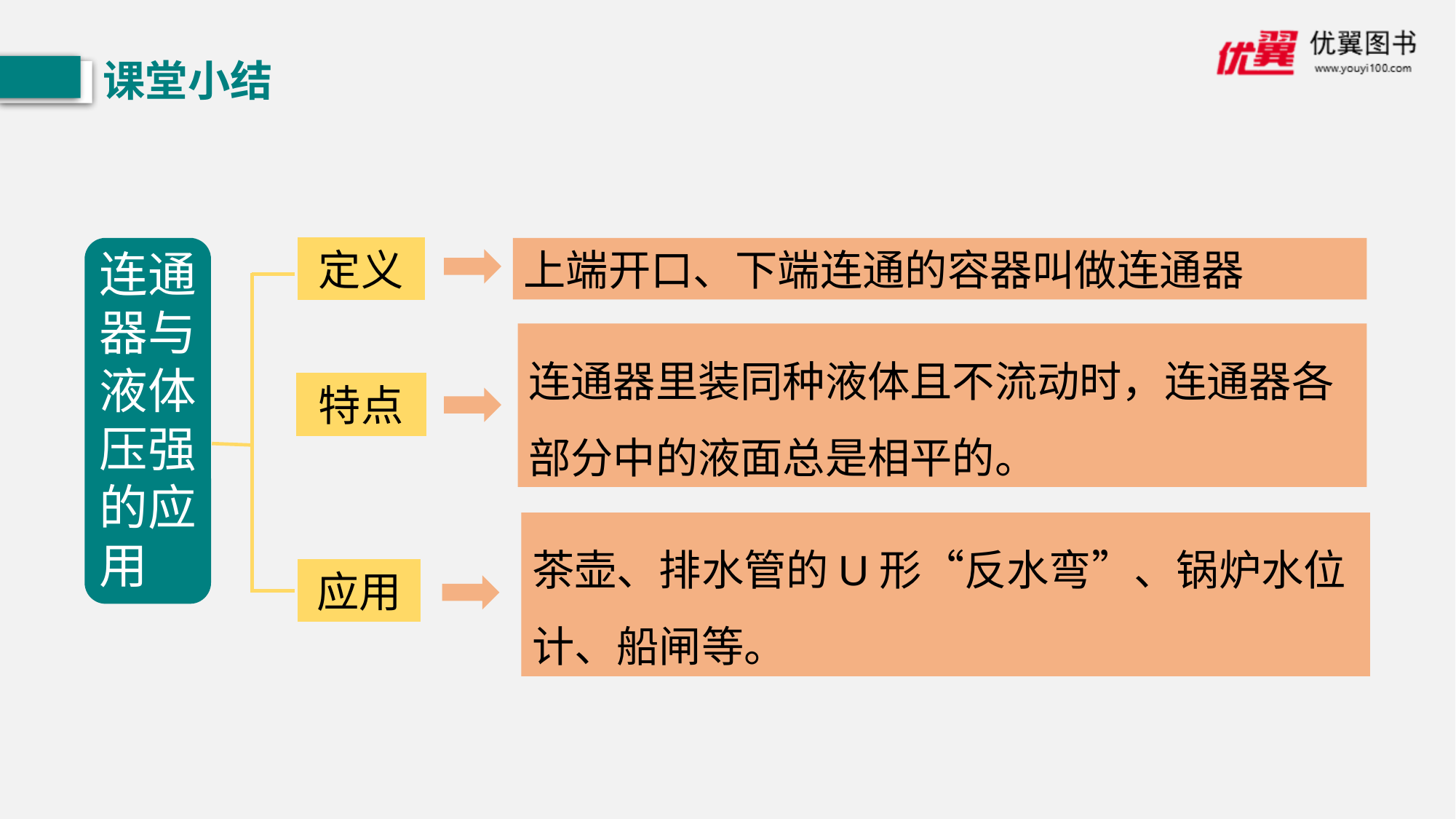

课堂小结

连通器与液体压强的应用
定义
上端开口、下端连通的容器叫做连通器

连通器里装同种液体且不流动时，连通器各部分中的液面总是相平的。
特点

茶壶、排水管的U形“反水弯”、锅炉水位计、船闸等。
应用